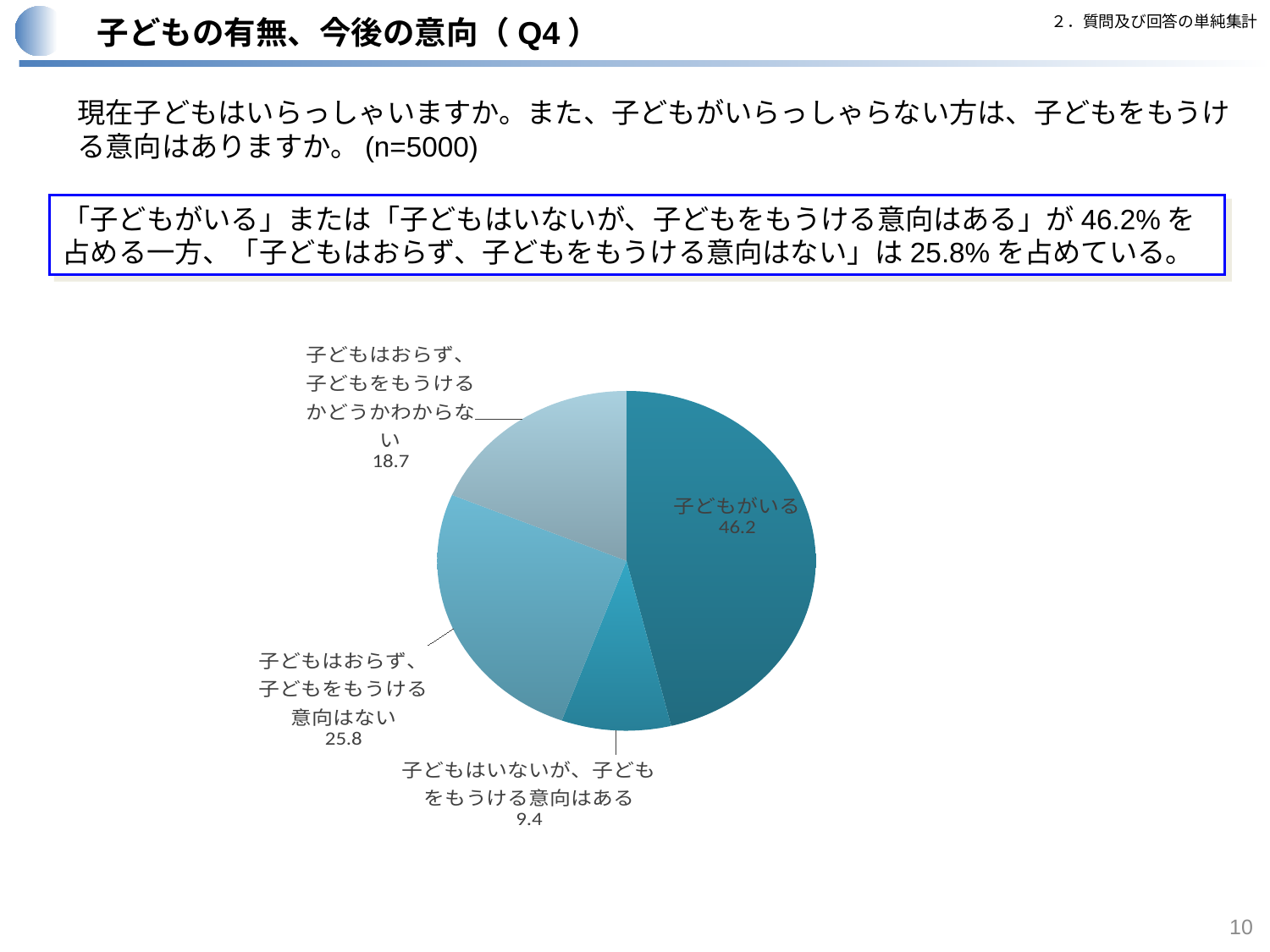

２．質問及び回答の単純集計

子どもの有無、今後の意向（Q4）

現在子どもはいらっしゃいますか。また、子どもがいらっしゃらない方は、子どもをもうける意向はありますか。(n=5000)
「子どもがいる」または「子どもはいないが、子どもをもうける意向はある」が46.2%を占める一方、「子どもはおらず、子どもをもうける意向はない」は25.8%を占めている。

### Chart

| Category |  |
|---|---|
| 子どもがいる | 46.2 |
| 子どもはいないが、子どもをもうける意向はある | 9.36 |
| 子どもはおらず、子どもをもうける意向はない | 25.78 |
| 子どもはおらず、子どもをもうけるかどうかわからない | 18.66 |
10